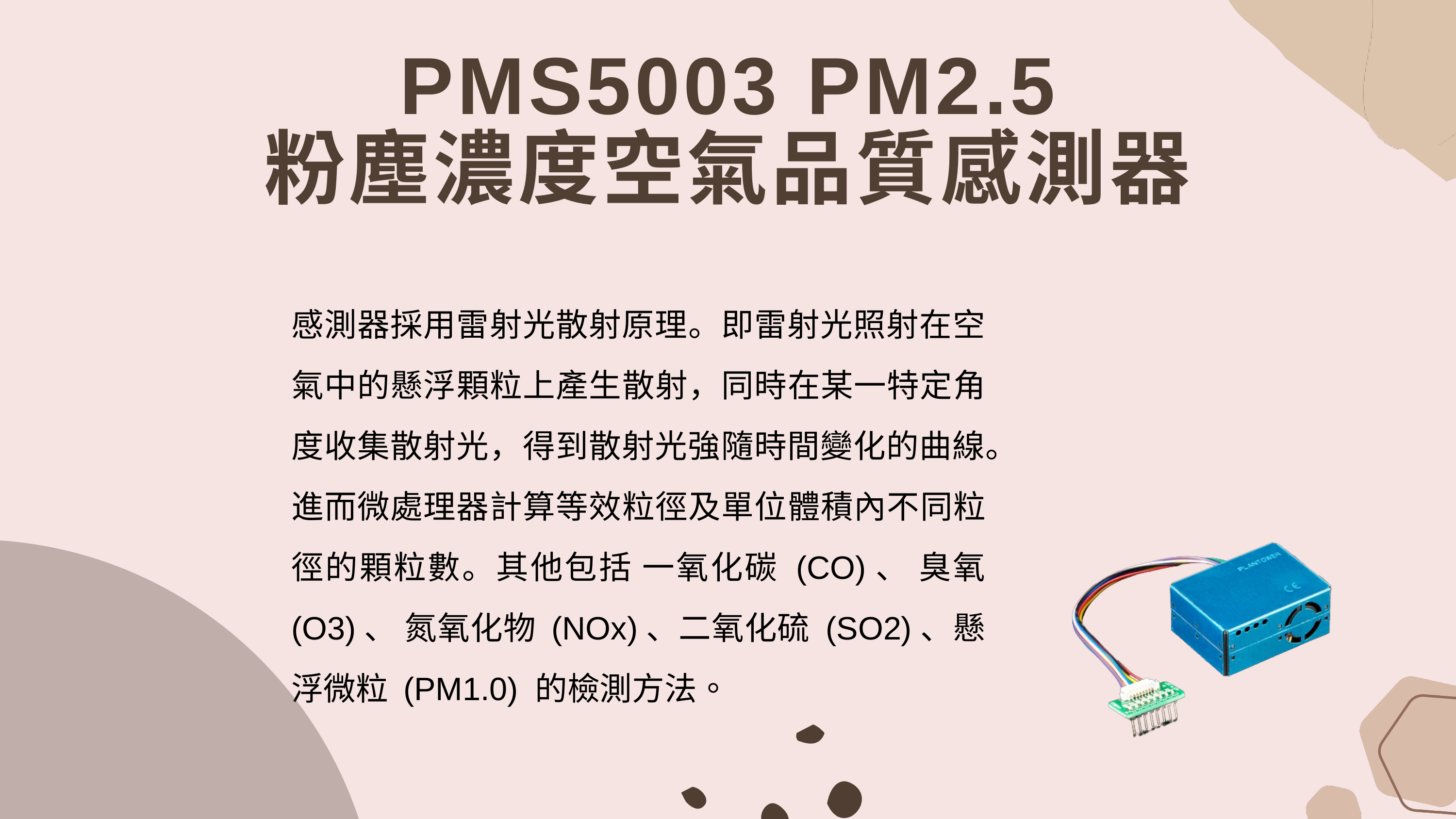

PMS5003 PM2.5
粉塵濃度空氣品質感測器
感測器採用雷射光散射原理。即雷射光照射在空氣中的懸浮顆粒上產生散射，同時在某一特定角度收集散射光，得到散射光強隨時間變化的曲線。進而微處理器計算等效粒徑及單位體積內不同粒徑的顆粒數。其他包括 一氧化碳 (CO)、 臭氧 (O3)、 氮氧化物 (NOx)、二氧化硫 (SO2)、懸浮微粒 (PM1.0) 的檢測方法。